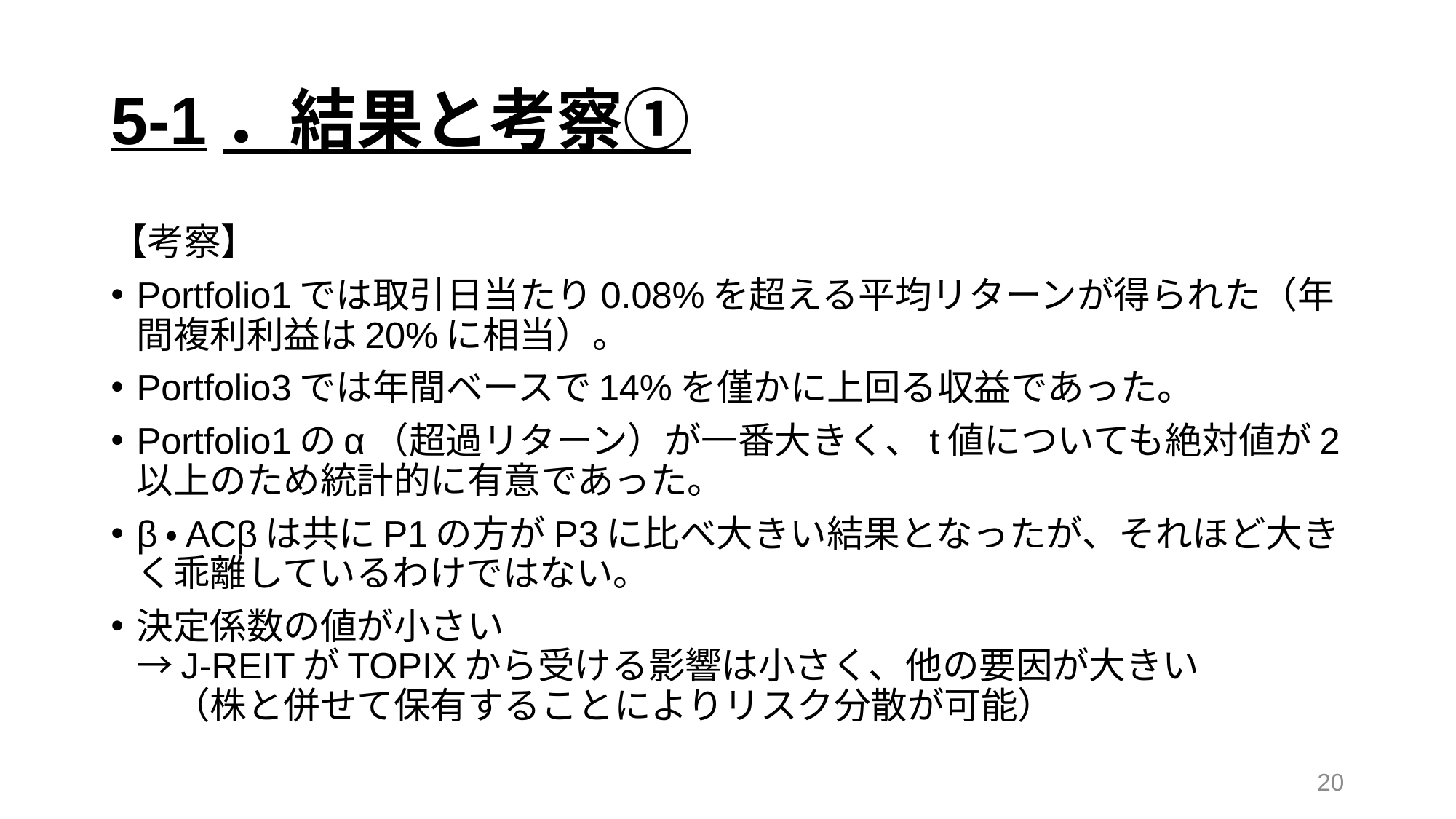

# 5-1．結果と考察①
【考察】
Portfolio1では取引日当たり0.08%を超える平均リターンが得られた（年間複利利益は20%に相当）。
Portfolio3では年間ベースで14%を僅かに上回る収益であった。
Portfolio1のα（超過リターン）が一番大きく、t値についても絶対値が2以上のため統計的に有意であった。
β・ACβは共にP1の方がP3に比べ大きい結果となったが、それほど大きく乖離しているわけではない。
決定係数の値が小さい
→J-REITがTOPIXから受ける影響は小さく、他の要因が大きい
　（株と併せて保有することによりリスク分散が可能）
20